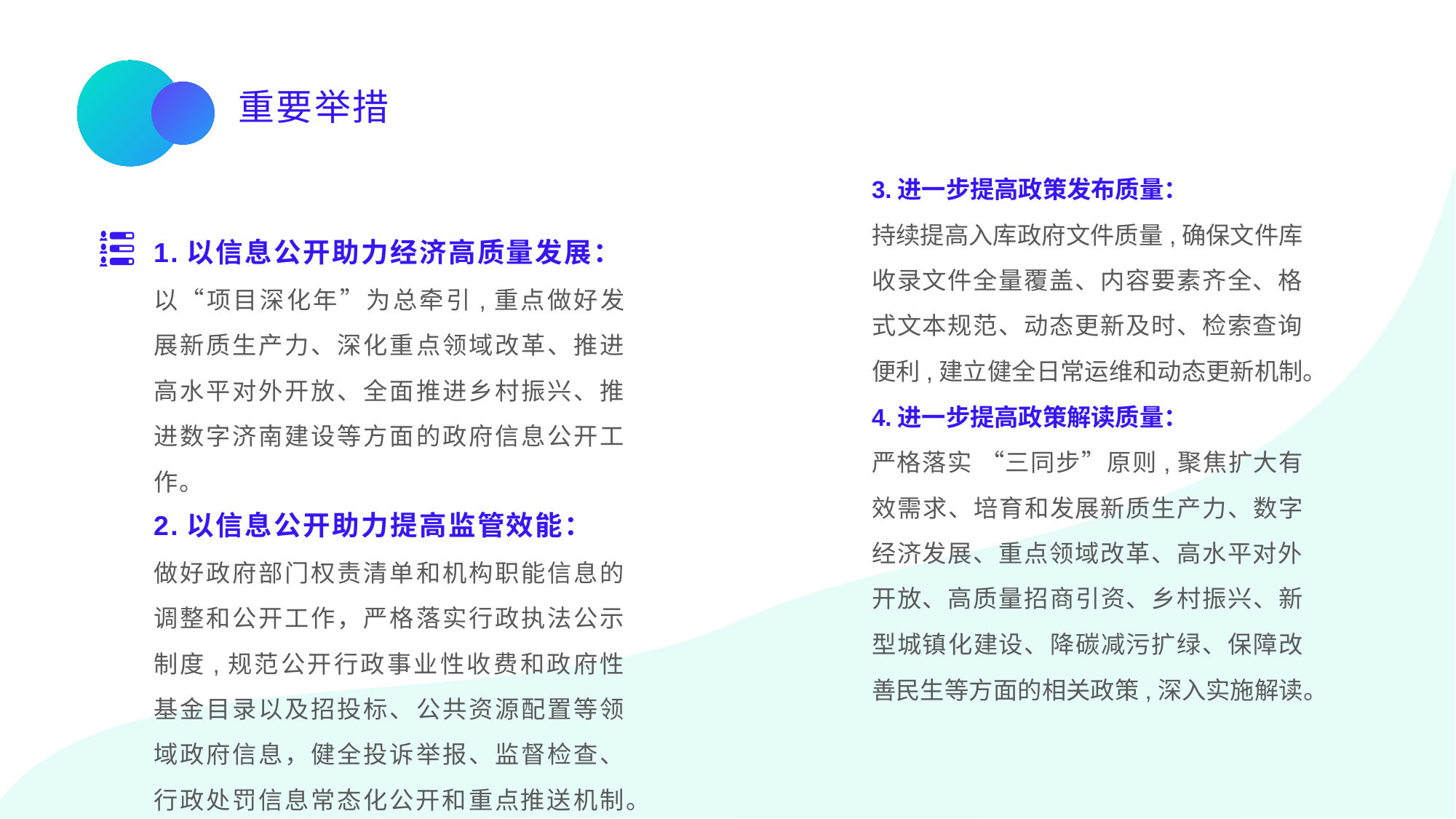

重要举措

3.进一步提高政策发布质量：
持续提高入库政府文件质量,确保文件库收录文件全量覆盖、内容要素齐全、格式文本规范、动态更新及时、检索查询便利,建立健全日常运维和动态更新机制。
4.进一步提高政策解读质量：
严格落实 “三同步”原则,聚焦扩大有效需求、培育和发展新质生产力、数字经济发展、重点领域改革、高水平对外开放、高质量招商引资、乡村振兴、新型城镇化建设、降碳减污扩绿、保障改善民生等方面的相关政策,深入实施解读。

1.以信息公开助力经济高质量发展：
以“项目深化年”为总牵引,重点做好发展新质生产力、深化重点领域改革、推进高水平对外开放、全面推进乡村振兴、推进数字济南建设等方面的政府信息公开工作。
2.以信息公开助力提高监管效能：
做好政府部门权责清单和机构职能信息的调整和公开工作，严格落实行政执法公示制度,规范公开行政事业性收费和政府性基金目录以及招投标、公共资源配置等领域政府信息，健全投诉举报、监督检查、行政处罚信息常态化公开和重点推送机制。